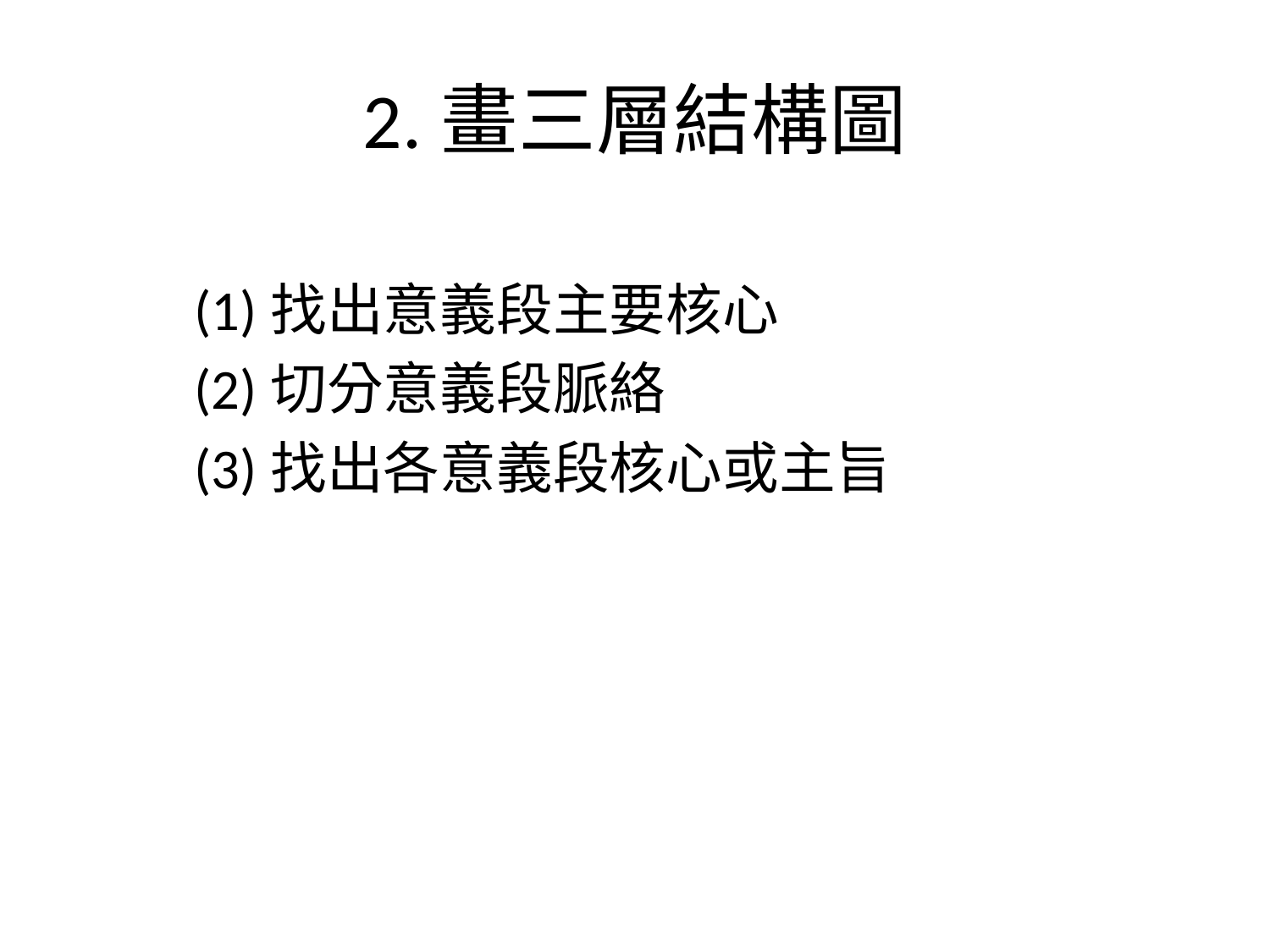

# 2.畫三層結構圖
 (1)找出意義段主要核心
 (2)切分意義段脈絡
 (3)找出各意義段核心或主旨